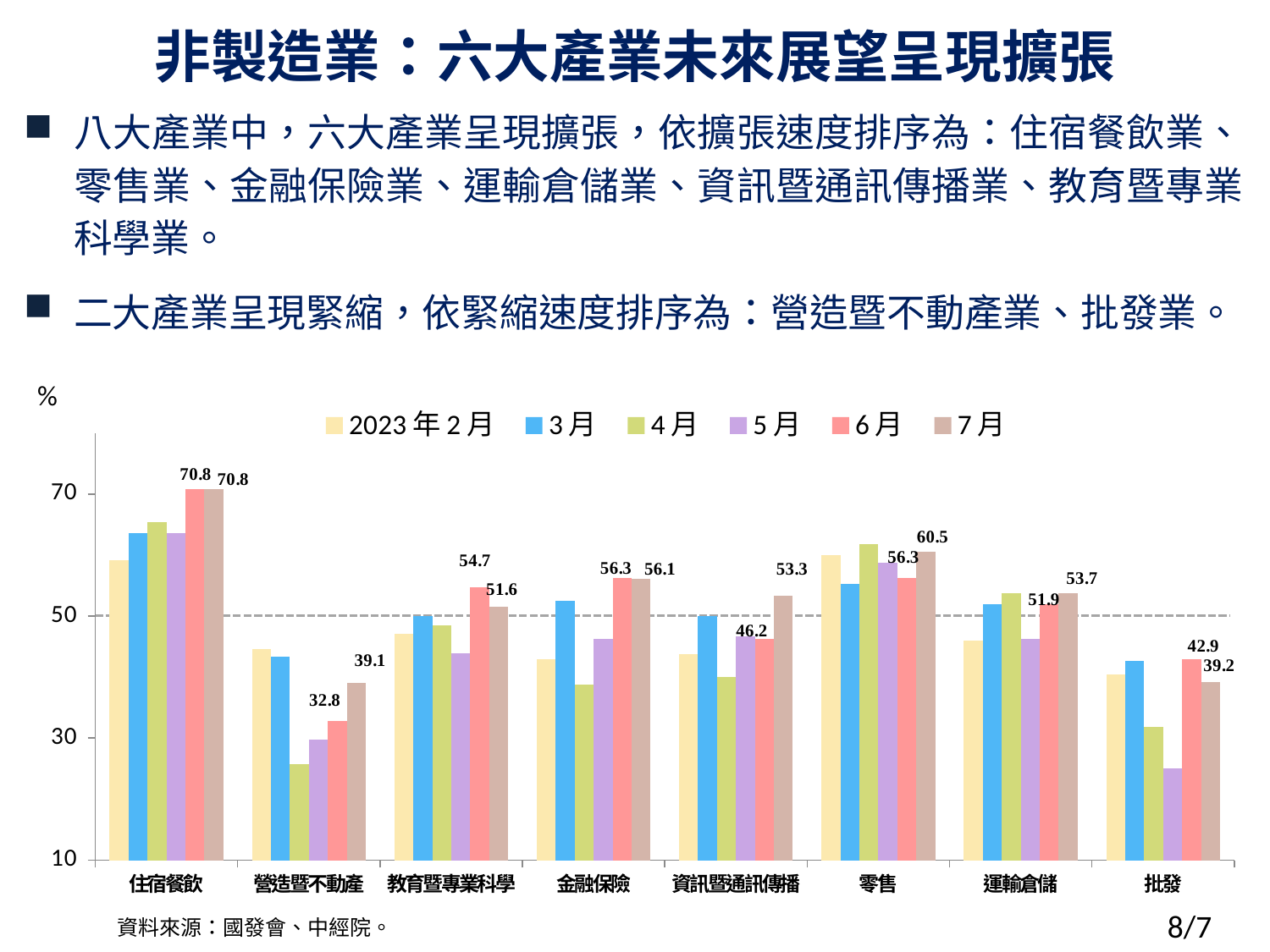

# 非製造業：六大產業未來展望呈現擴張
八大產業中，六大產業呈現擴張，依擴張速度排序為：住宿餐飲業、零售業、金融保險業、運輸倉儲業、資訊暨通訊傳播業、教育暨專業科學業。
二大產業呈現緊縮，依緊縮速度排序為：營造暨不動產業、批發業。
%

### Chart

| Category | 2023年2月 | 3月 | 4月 | 5月 | 6月 | 7月 |
|---|---|---|---|---|---|---|
| 住宿餐飲 | 59.1 | 63.6 | 65.4 | 63.6 | 70.8 | 70.8 |
| 營造暨不動產 | 44.6 | 43.3 | 25.8 | 29.7 | 32.8 | 39.1 |
| 教育暨專業科學 | 47.1 | 50.0 | 48.5 | 43.9 | 54.7 | 51.6 |
| 金融保險 | 42.9 | 52.5 | 38.8 | 46.3 | 56.3 | 56.1 |
| 資訊暨通訊傳播 | 43.8 | 50.0 | 40.0 | 46.7 | 46.2 | 53.3 |
| 零售 | 60.0 | 55.3 | 61.8 | 58.8 | 56.3 | 60.5 |
| 運輸倉儲 | 46.0 | 51.9 | 53.7 | 46.2 | 51.9 | 53.7 |
| 批發 | 40.4 | 42.7 | 31.9 | 25.0 | 42.9 | 39.2 |
資料來源：國發會、中經院。